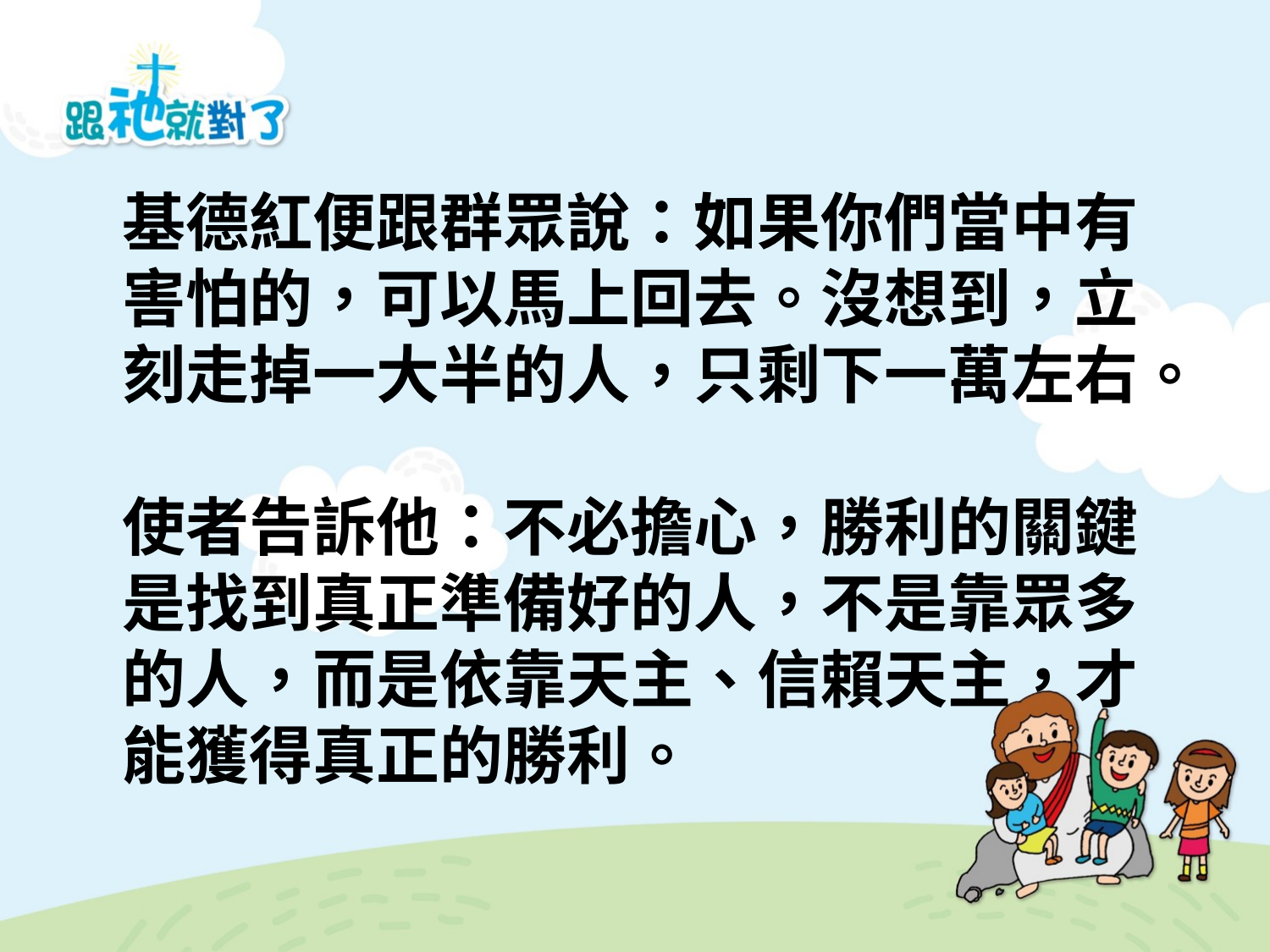

基德紅便跟群眾說：如果你們當中有害怕的，可以馬上回去。沒想到，立刻走掉一大半的人，只剩下一萬左右。

使者告訴他：不必擔心，勝利的關鍵是找到真正準備好的人，不是靠眾多的人，而是依靠天主、信賴天主，才能獲得真正的勝利。